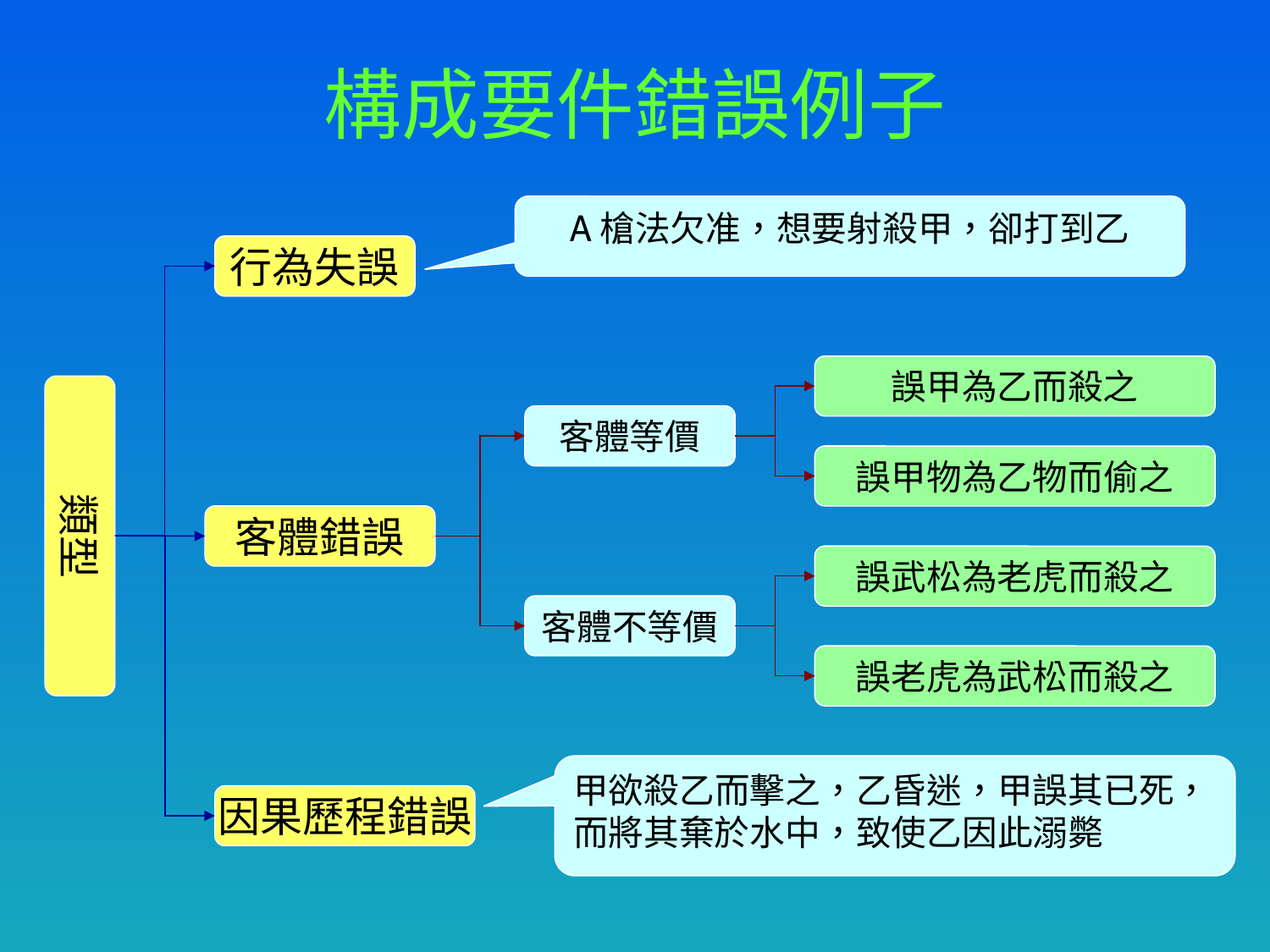

# 構成要件錯誤例子
A槍法欠准，想要射殺甲，卻打到乙
行為失誤
誤甲為乙而殺之
類型
客體等價
誤甲物為乙物而偷之
客體錯誤
誤武松為老虎而殺之
客體不等價
誤老虎為武松而殺之
甲欲殺乙而擊之，乙昏迷，甲誤其已死，而將其棄於水中，致使乙因此溺斃
因果歷程錯誤